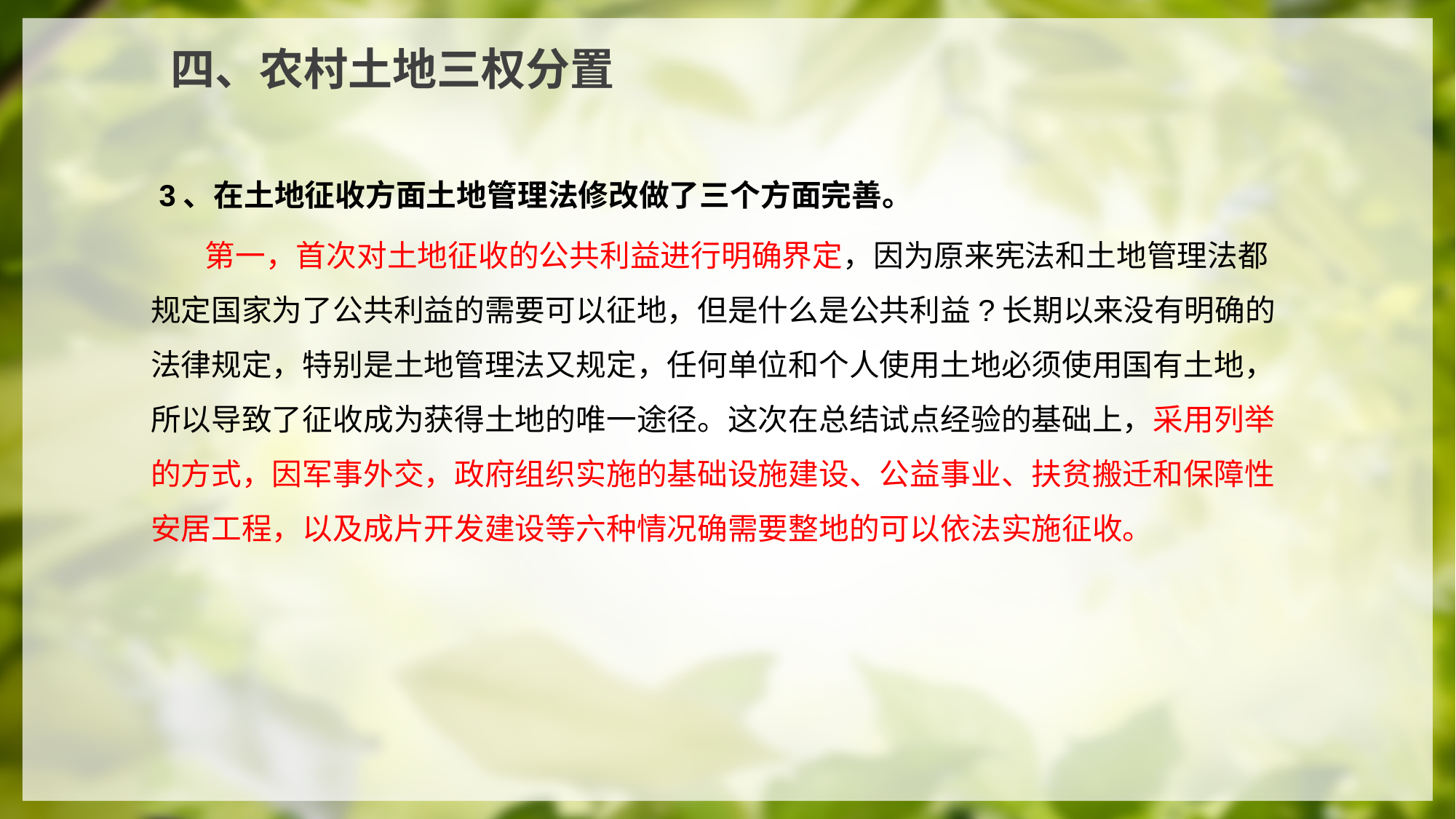

四、农村土地三权分置
 3、在土地征收方面土地管理法修改做了三个方面完善。
       第一，首次对土地征收的公共利益进行明确界定，因为原来宪法和土地管理法都规定国家为了公共利益的需要可以征地，但是什么是公共利益?长期以来没有明确的法律规定，特别是土地管理法又规定，任何单位和个人使用土地必须使用国有土地，所以导致了征收成为获得土地的唯一途径。这次在总结试点经验的基础上，采用列举的方式，因军事外交，政府组织实施的基础设施建设、公益事业、扶贫搬迁和保障性安居工程，以及成片开发建设等六种情况确需要整地的可以依法实施征收。